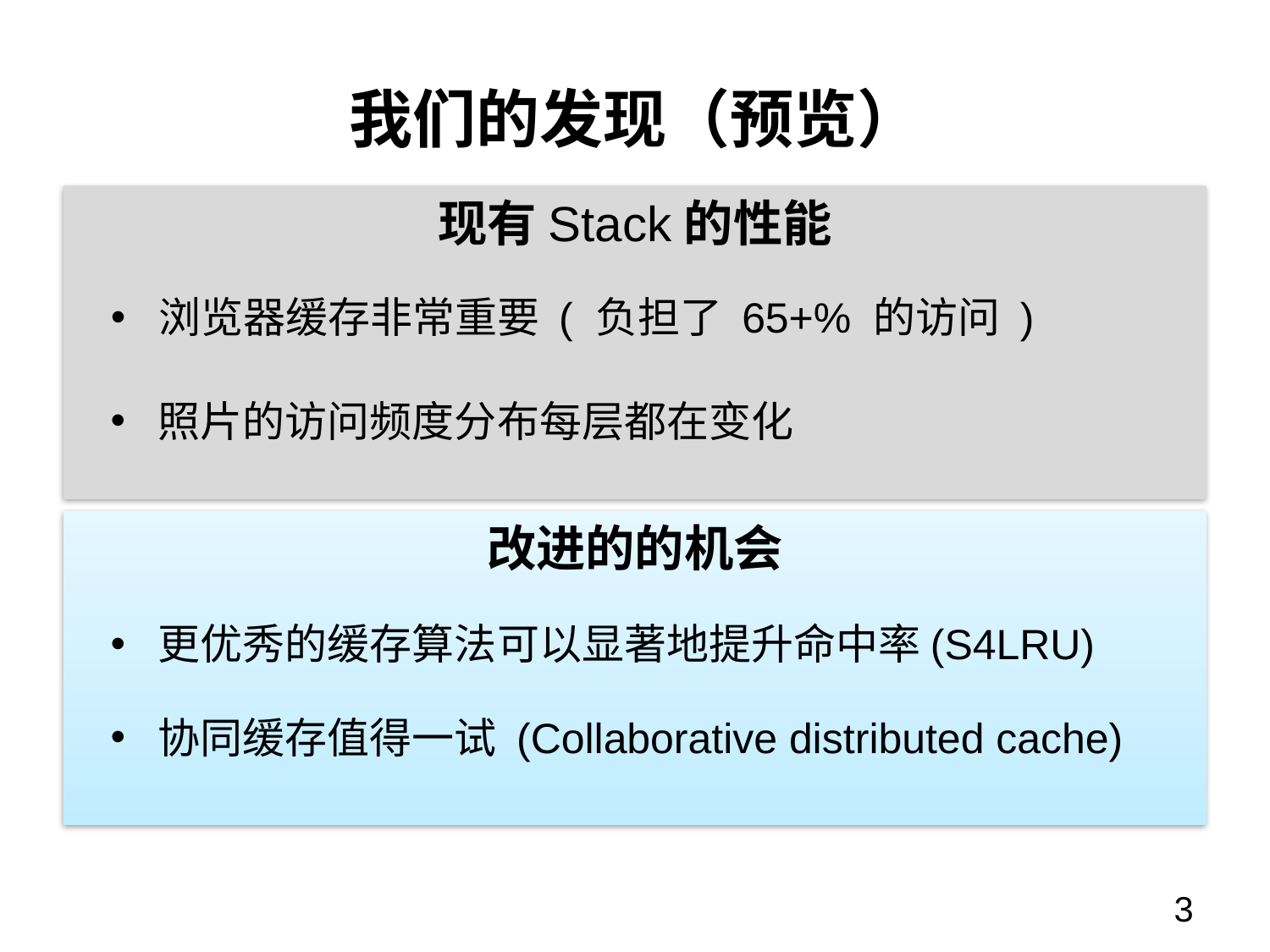

# 我们的发现（预览）
现有Stack的性能
浏览器缓存非常重要 ( 负担了 65+% 的访问 )
照片的访问频度分布每层都在变化
改进的的机会

更优秀的缓存算法可以显著地提升命中率(S4LRU)
协同缓存值得一试 (Collaborative distributed cache)
3